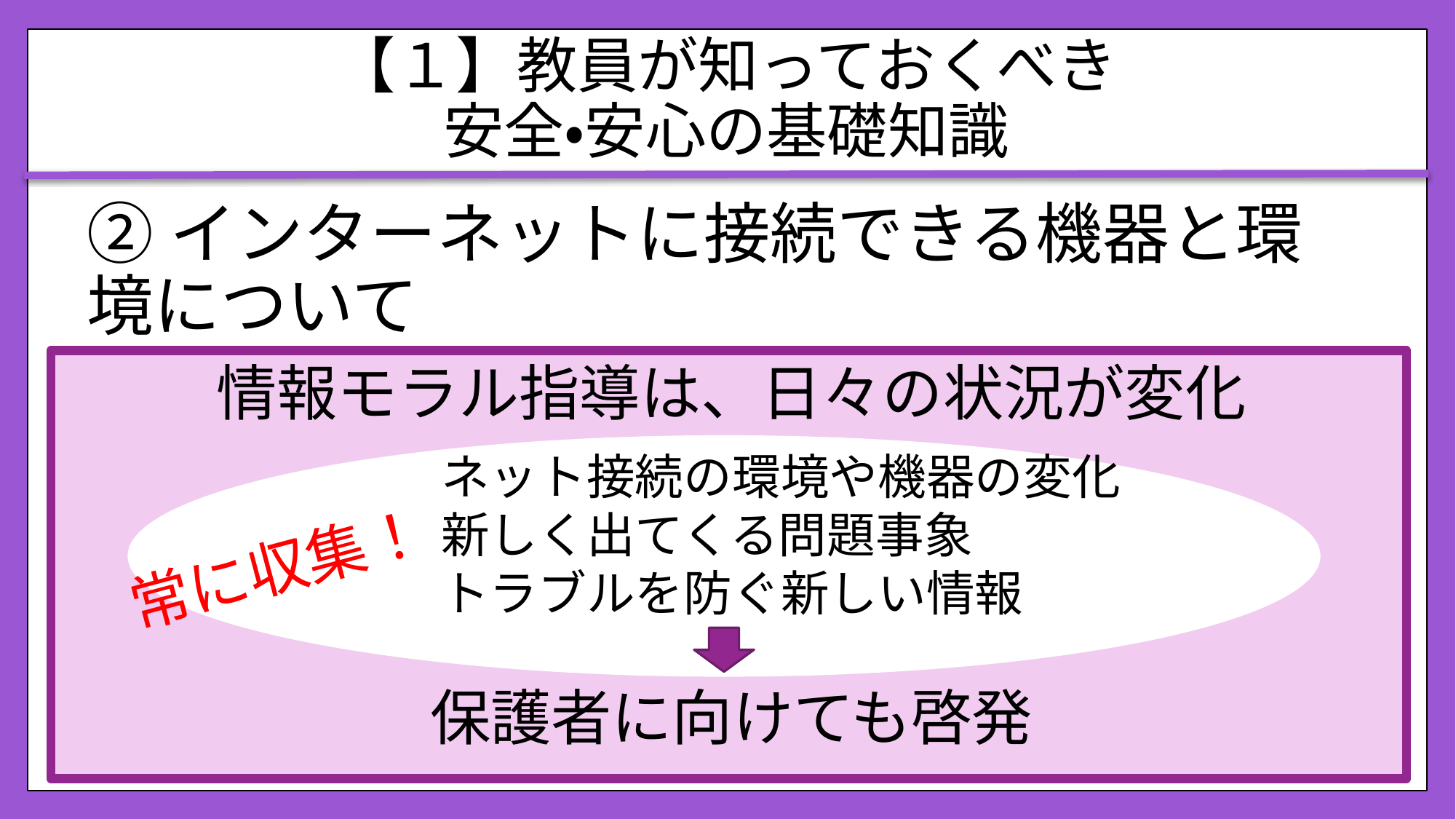

# 【１】教員が知っておくべき 安全・安心の基礎知識
②インターネットに接続できる機器と環境について
情報モラル指導は、日々の状況が変化

保護者に向けても啓発

ネット接続の環境や機器の変化
新しく出てくる問題事象
トラブルを防ぐ新しい情報
常に収集！